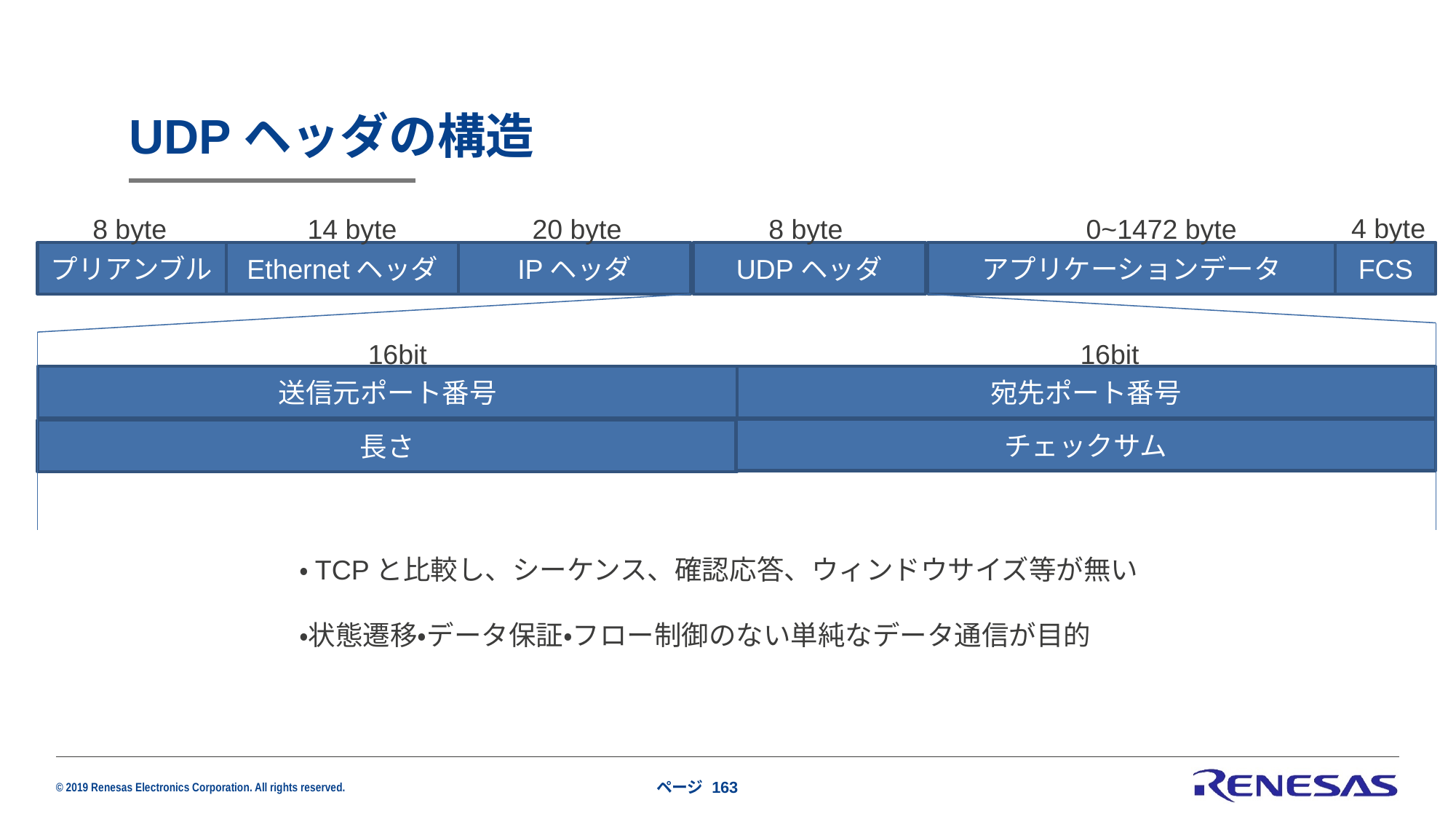

# UDPヘッダの構造
4 byte
8 byte
14 byte
20 byte
8 byte
0~1472 byte
プリアンブル
Ethernetヘッダ
IPヘッダ
UDPヘッダ
アプリケーションデータ
FCS
送信元ポート番号
宛先ポート番号
チェックサム
長さ
16bit
16bit
・TCPと比較し、シーケンス、確認応答、ウィンドウサイズ等が無い

・状態遷移・データ保証・フロー制御のない単純なデータ通信が目的
ページ 163